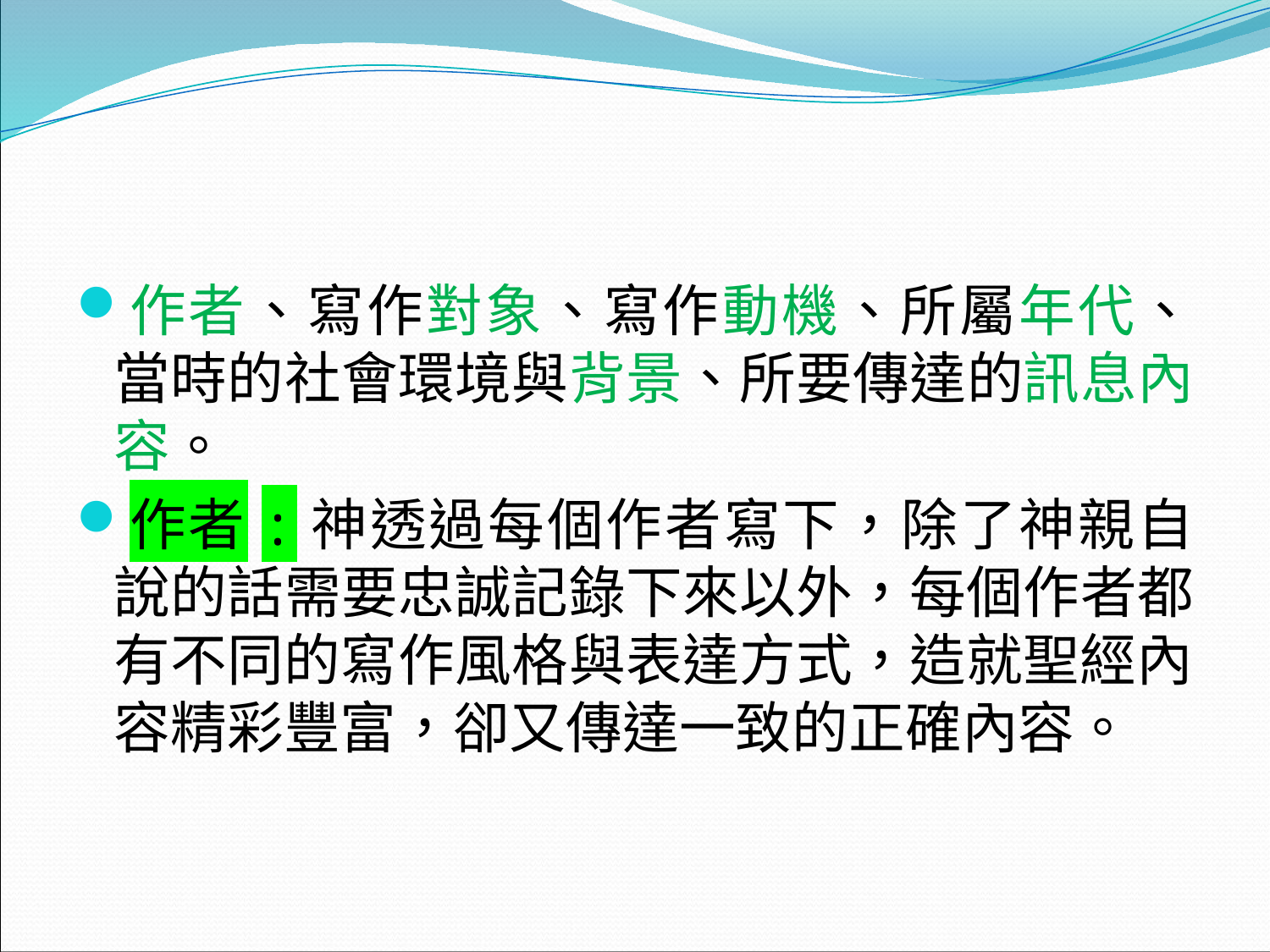

#
作者、寫作對象、寫作動機、所屬年代、當時的社會環境與背景、所要傳達的訊息內容。
作者:神透過每個作者寫下，除了神親自說的話需要忠誠記錄下來以外，每個作者都有不同的寫作風格與表達方式，造就聖經內容精彩豐富，卻又傳達一致的正確內容。